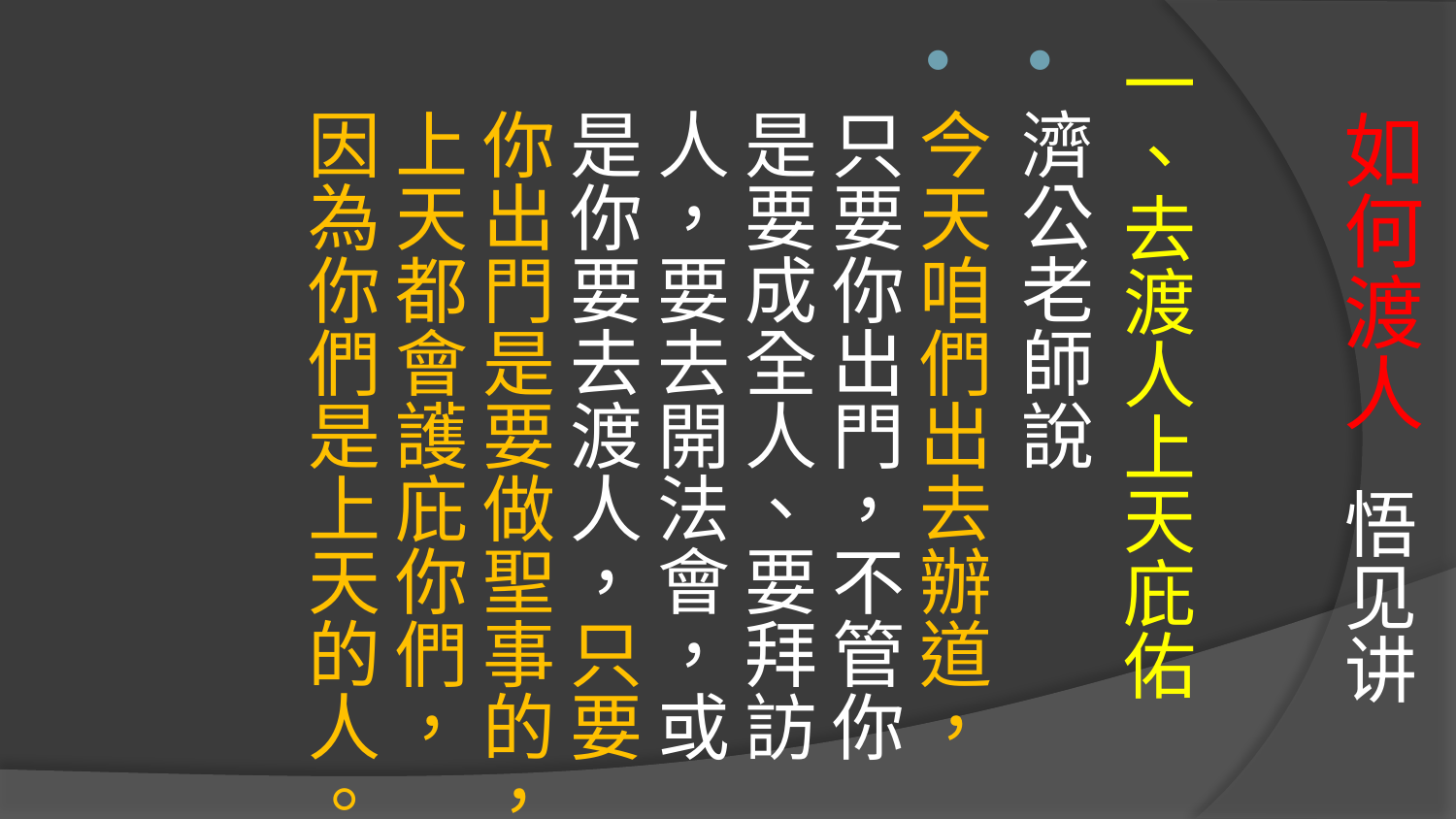

# 如何渡人   悟见讲
一、去渡人上天庇佑
濟公老師說
今天咱們出去辦道，只要你出門，不管你是要成全人、要拜訪人，要去開法會，或是你要去渡人，只要你出門是要做聖事的，上天都會護庇你們， 因為你們是上天的人。